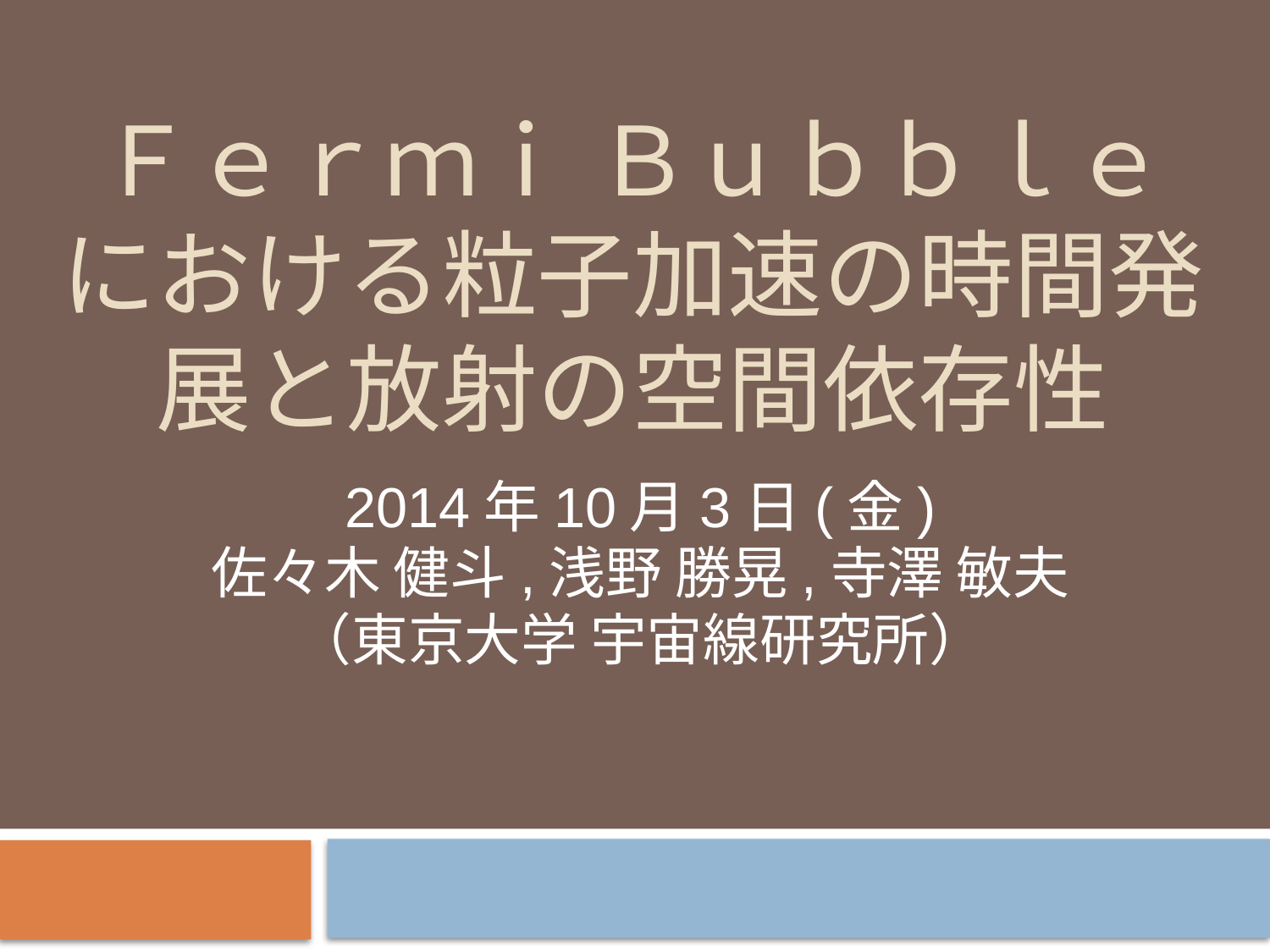

# Ｆｅｒｍｉ Ｂｕｂｂｌｅ における粒子加速の時間発展と放射の空間依存性
2014年10月3日(金)
佐々木 健斗,浅野 勝晃,寺澤 敏夫
（東京大学 宇宙線研究所）